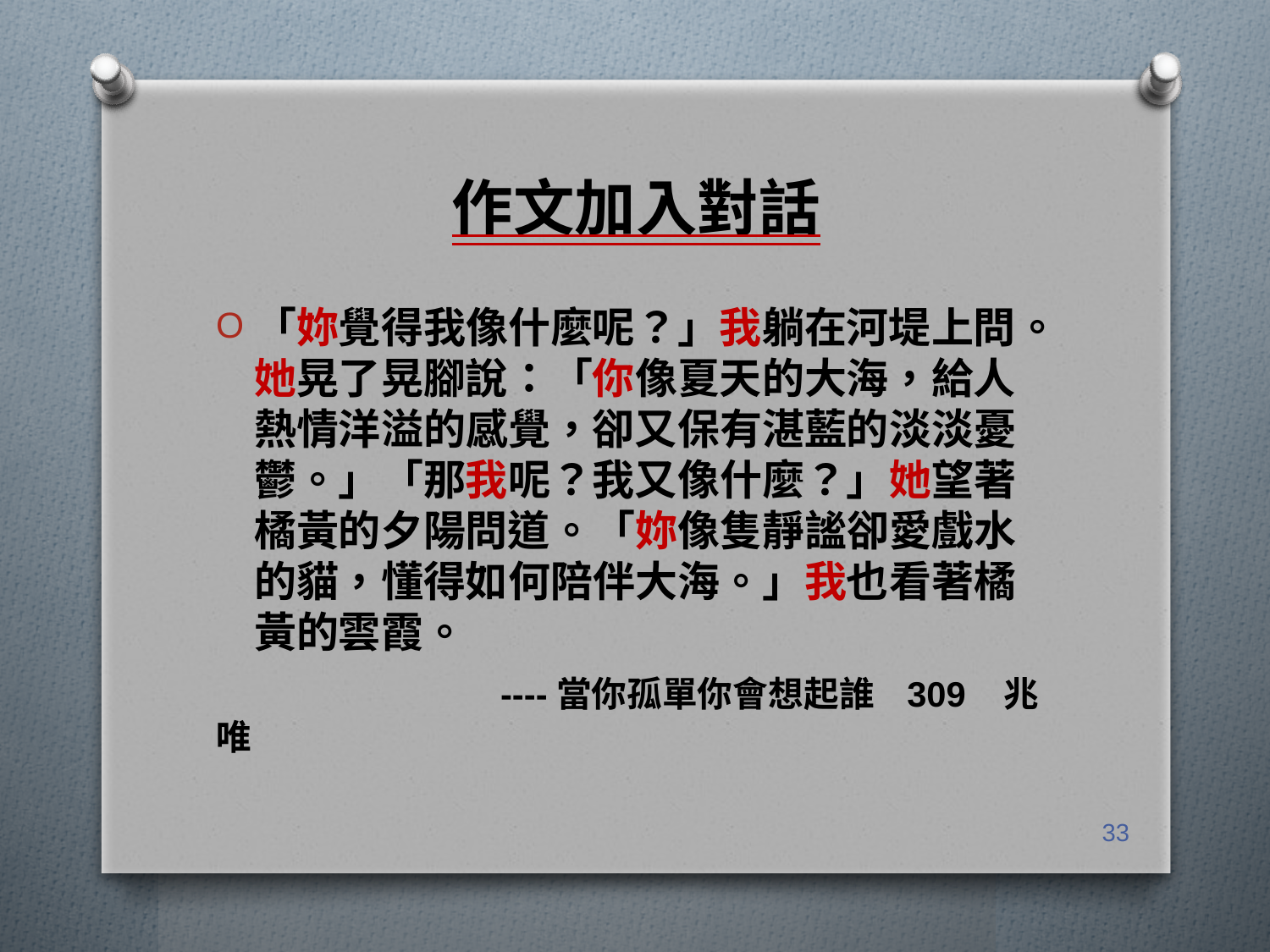

# 作文加入對話
「妳覺得我像什麼呢？」我躺在河堤上問。她晃了晃腳說：「你像夏天的大海，給人熱情洋溢的感覺，卻又保有湛藍的淡淡憂鬱。」「那我呢？我又像什麼？」她望著橘黃的夕陽問道。「妳像隻靜謐卻愛戲水的貓，懂得如何陪伴大海。」我也看著橘黃的雲霞。
                        ----當你孤單你會想起誰   309   兆唯
33